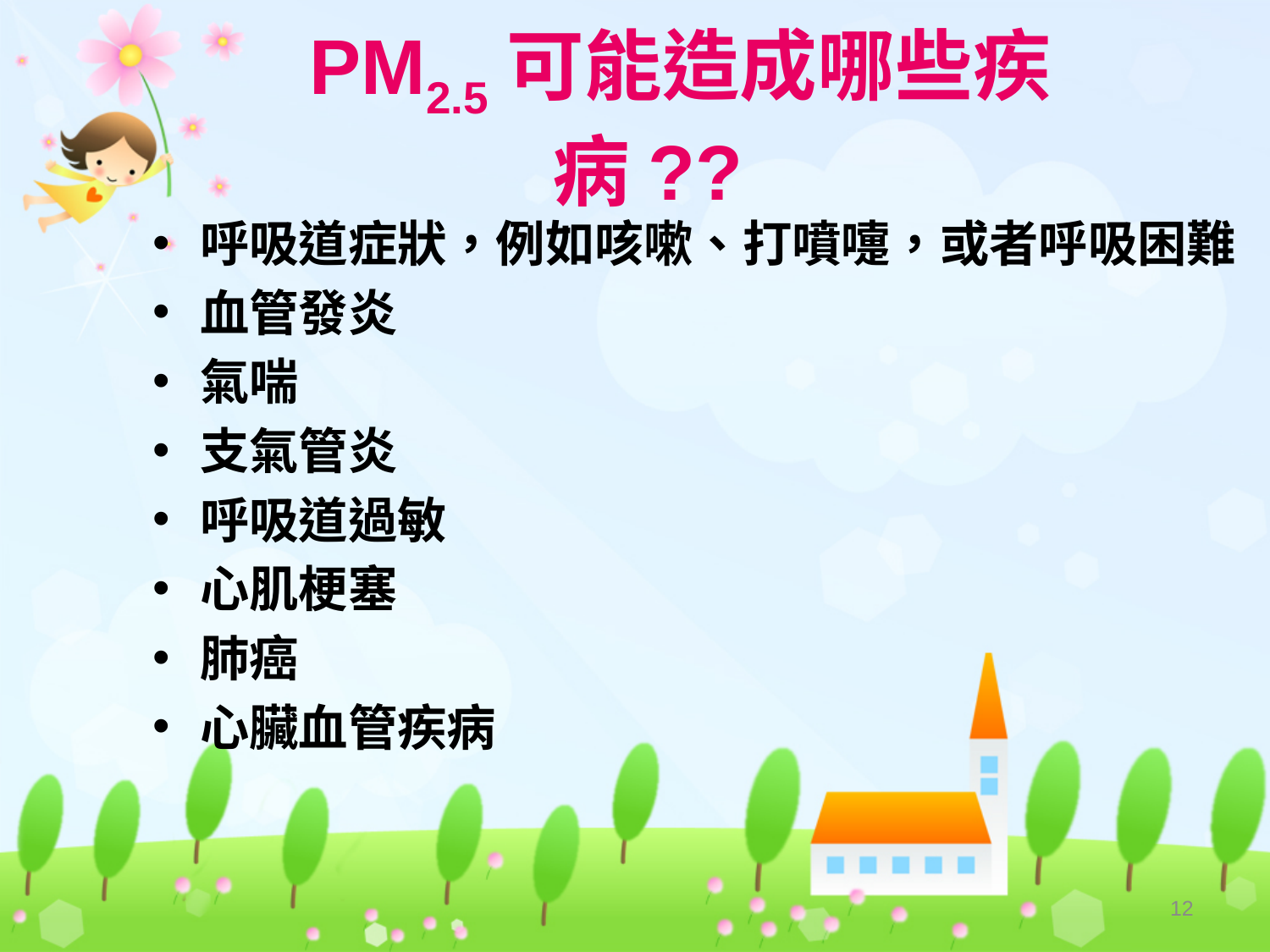

# PM2.5可能造成哪些疾病??
呼吸道症狀，例如咳嗽、打噴嚏，或者呼吸困難
血管發炎
氣喘
支氣管炎
呼吸道過敏
心肌梗塞
肺癌
心臟血管疾病

12